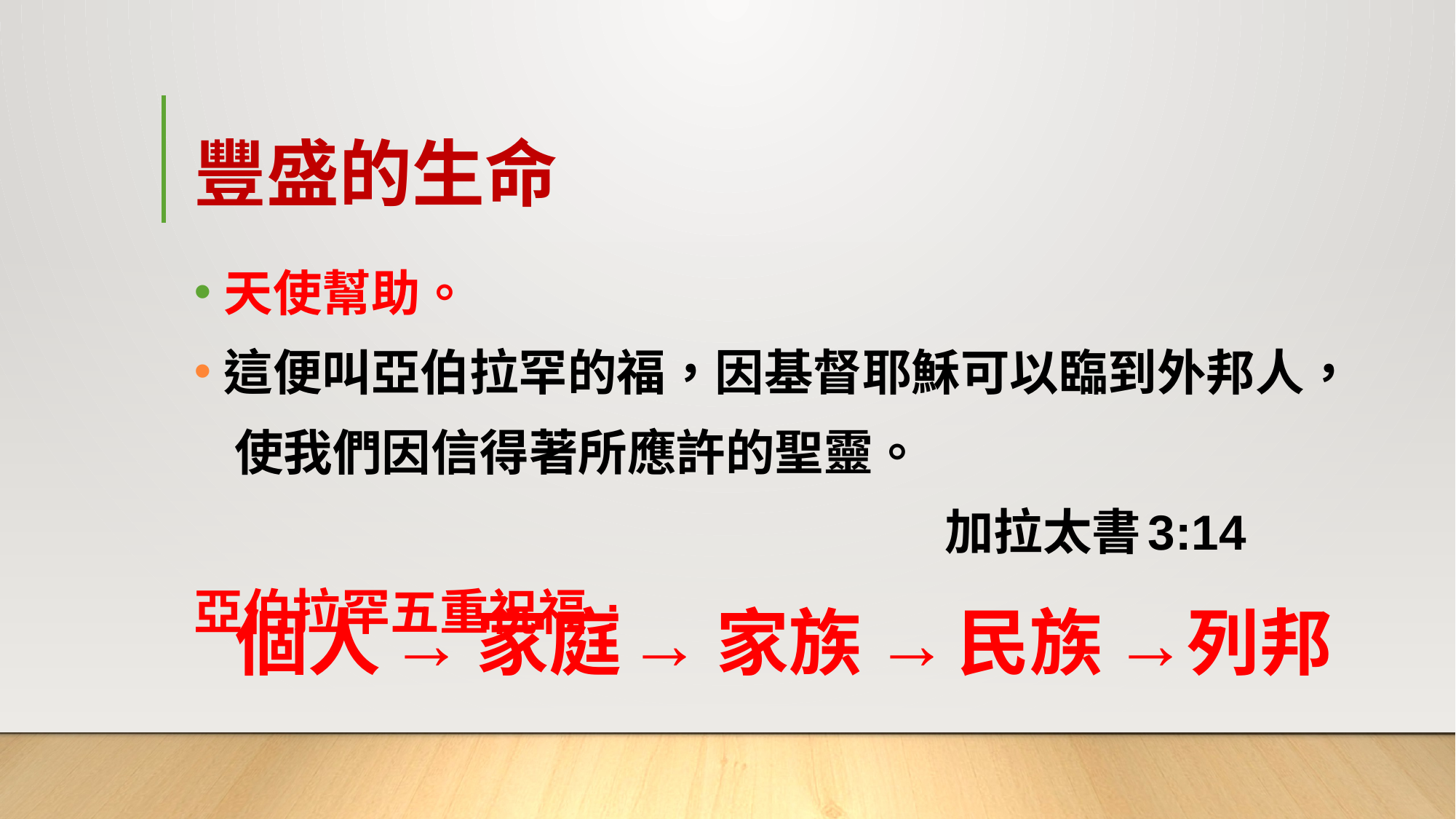

# 豐盛的生命
天使幫助。
這便叫亞伯拉罕的福，因基督耶穌可以臨到外邦人，
   使我們因信得著所應許的聖靈。
                                                                   加拉太書3:14
亞伯拉罕五重祝福 :

→
列邦
民族
家族
→
家庭
→
→
個人